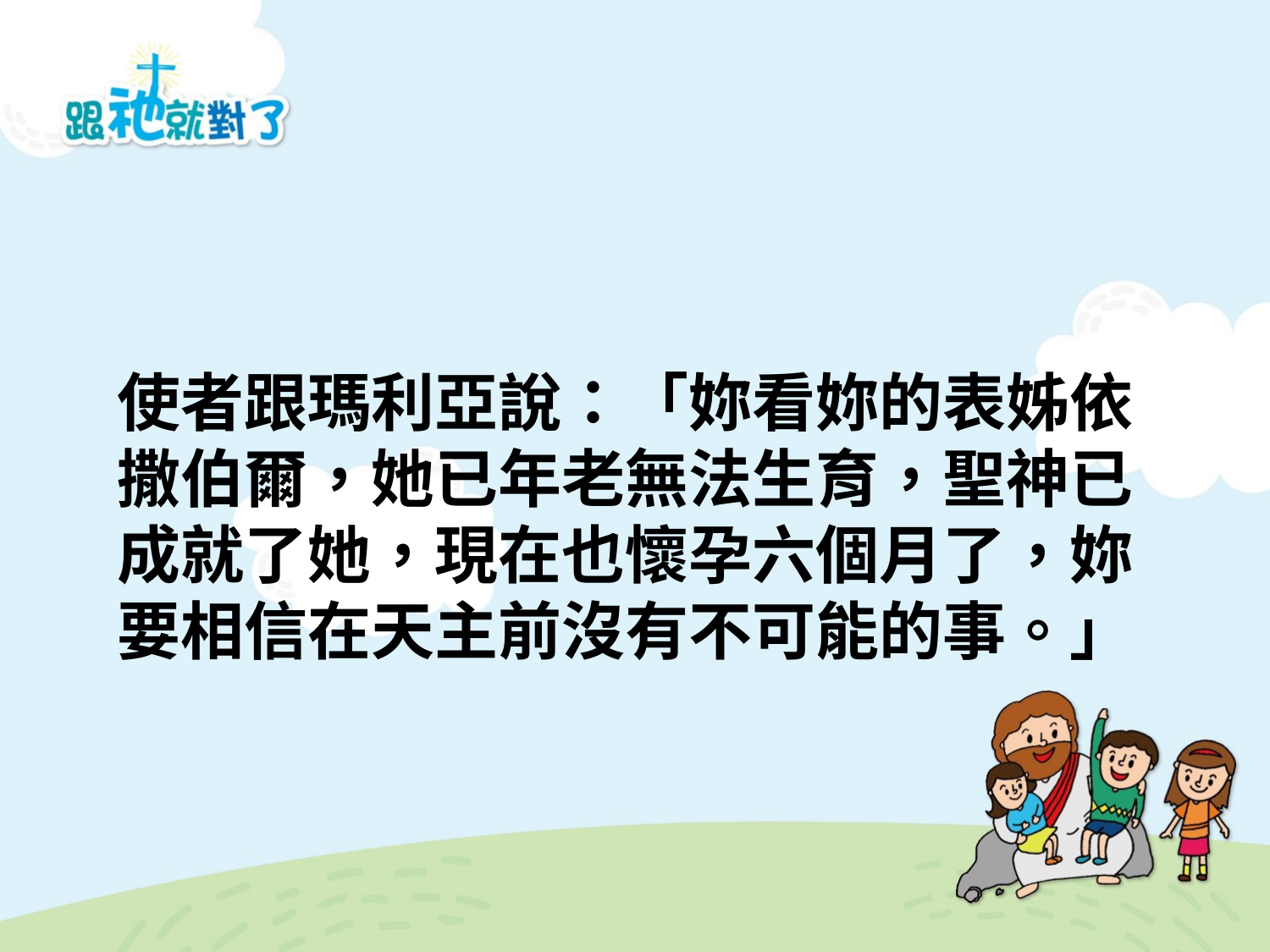

使者跟瑪利亞說：「妳看妳的表姊依撒伯爾，她已年老無法生育，聖神已成就了她，現在也懷孕六個月了，妳要相信在天主前沒有不可能的事。」